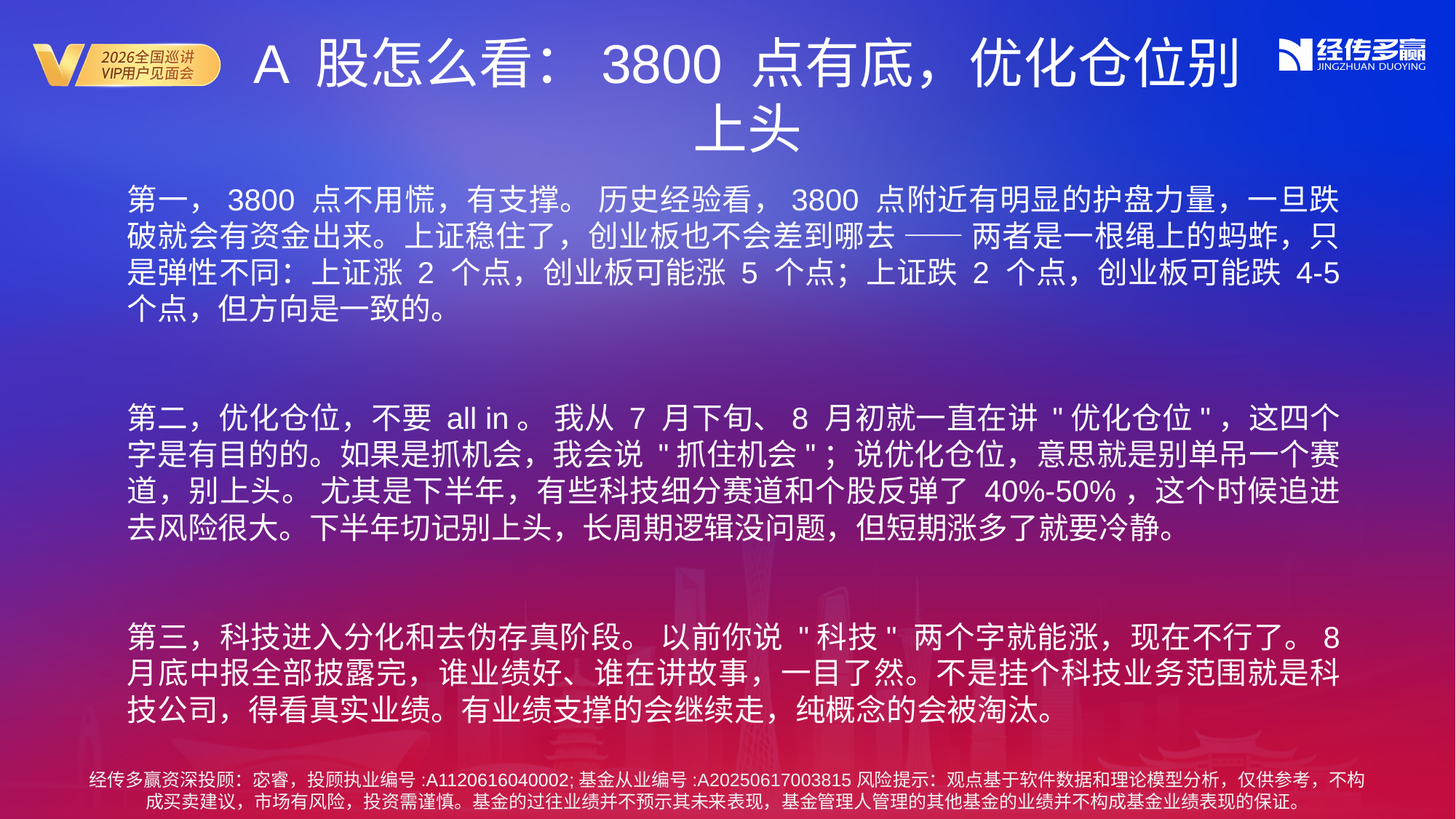

A 股怎么看：3800 点有底，优化仓位别上头
第一，3800 点不用慌，有支撑。 历史经验看，3800 点附近有明显的护盘力量，一旦跌破就会有资金出来。上证稳住了，创业板也不会差到哪去 —— 两者是一根绳上的蚂蚱，只是弹性不同：上证涨 2 个点，创业板可能涨 5 个点；上证跌 2 个点，创业板可能跌 4-5 个点，但方向是一致的。

第二，优化仓位，不要 all in。 我从 7 月下旬、8 月初就一直在讲 "优化仓位"，这四个字是有目的的。如果是抓机会，我会说 "抓住机会"；说优化仓位，意思就是别单吊一个赛道，别上头。 尤其是下半年，有些科技细分赛道和个股反弹了 40%-50%，这个时候追进去风险很大。下半年切记别上头，长周期逻辑没问题，但短期涨多了就要冷静。

第三，科技进入分化和去伪存真阶段。 以前你说 "科技" 两个字就能涨，现在不行了。8 月底中报全部披露完，谁业绩好、谁在讲故事，一目了然。不是挂个科技业务范围就是科技公司，得看真实业绩。有业绩支撑的会继续走，纯概念的会被淘汰。
经传多赢资深投顾：宓睿，投顾执业编号:A1120616040002;基金从业编号:A20250617003815风险提示：观点基于软件数据和理论模型分析，仅供参考，不构成买卖建议，市场有风险，投资需谨慎。基金的过往业绩并不预示其未来表现，基金管理人管理的其他基金的业绩并不构成基金业绩表现的保证。